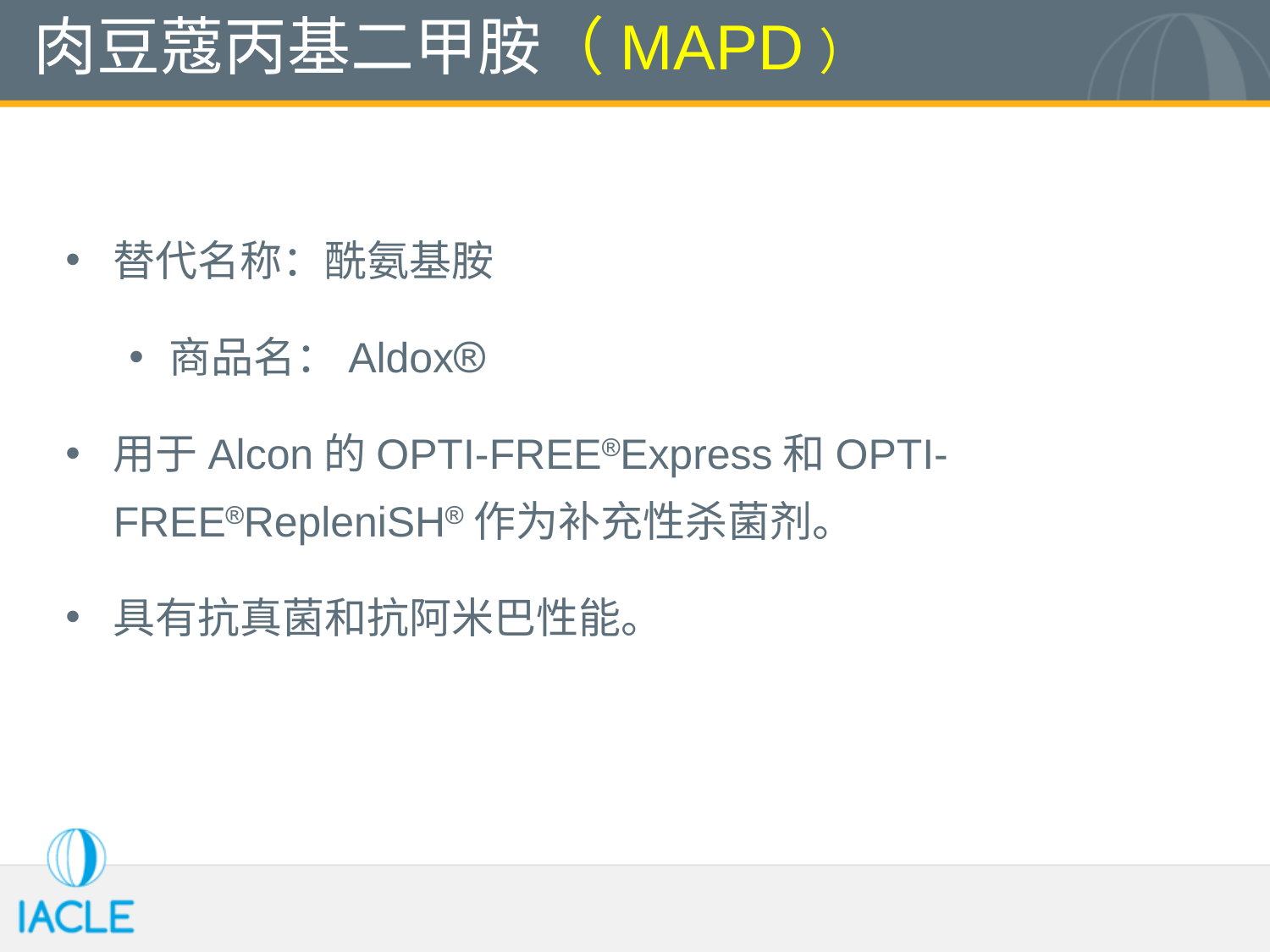

# 肉豆蔻丙基二甲胺（MAPD）
替代名称：酰氨基胺
商品名：Aldox®
用于Alcon的OPTI-FREE®Express和OPTI-FREE®RepleniSH®作为补充性杀菌剂。
具有抗真菌和抗阿米巴性能。